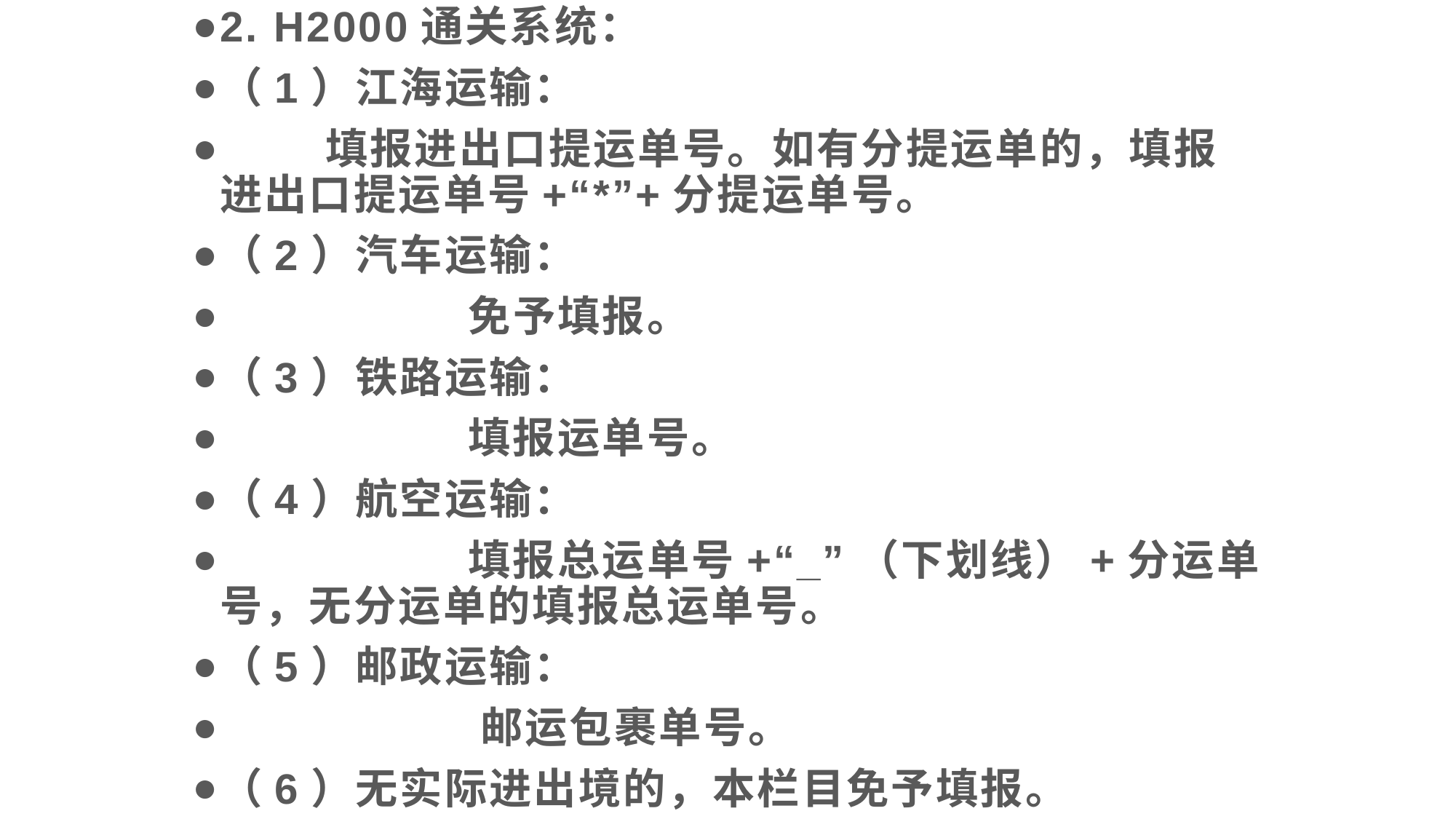

2. H2000通关系统：
（1）江海运输：
        填报进出口提运单号。如有分提运单的，填报进出口提运单号+“*”+分提运单号。
（2）汽车运输：
                    免予填报。
（3）铁路运输：
                    填报运单号。
（4）航空运输：
                    填报总运单号+“_”（下划线）+分运单号，无分运单的填报总运单号。
（5）邮政运输：
                     邮运包裹单号。
（6）无实际进出境的，本栏目免予填报。